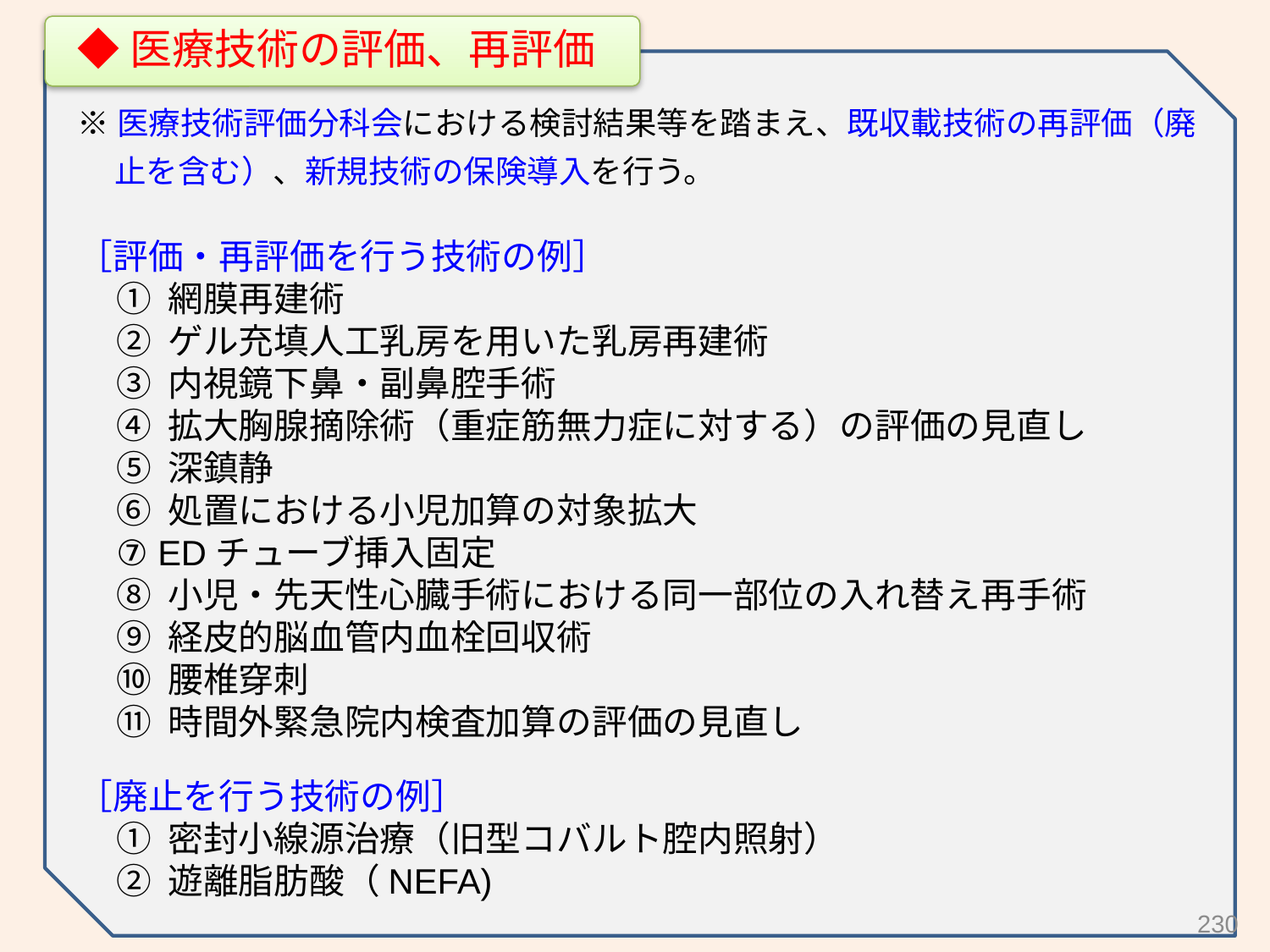

◆医療技術の評価、再評価
※医療技術評価分科会における検討結果等を踏まえ、既収載技術の再評価（廃止を含む）、新規技術の保険導入を行う。

［評価・再評価を行う技術の例］
① 網膜再建術
② ゲル充填人工乳房を用いた乳房再建術
③ 内視鏡下鼻・副鼻腔手術
④ 拡大胸腺摘除術（重症筋無力症に対する）の評価の見直し
⑤ 深鎮静
⑥ 処置における小児加算の対象拡大
⑦ EDチューブ挿入固定
⑧ 小児・先天性心臓手術における同一部位の入れ替え再手術
⑨ 経皮的脳血管内血栓回収術
⑩ 腰椎穿刺
⑪ 時間外緊急院内検査加算の評価の見直し
［廃止を行う技術の例］
① 密封小線源治療（旧型コバルト腔内照射）
② 遊離脂肪酸（NEFA)

230